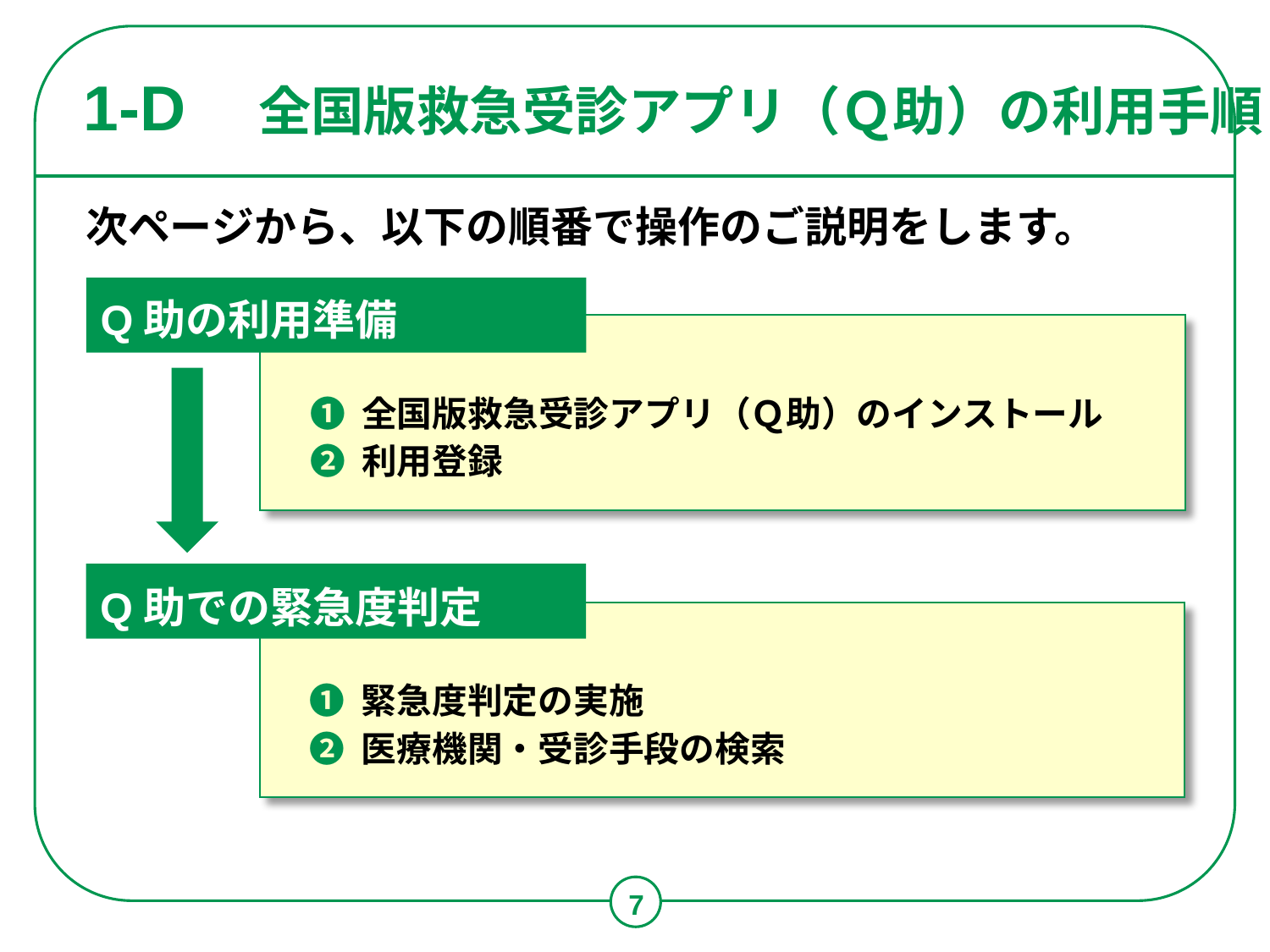

# 全国版救急受診アプリ（Ｑ助）の利用手順
1-D
次ページから、以下の順番で操作のご説明をします。

Q助の利用準備

❶ 全国版救急受診アプリ（Ｑ助）のインストール
❷ 利用登録

Q助での緊急度判定

❶ 緊急度判定の実施
❷ 医療機関・受診手段の検索